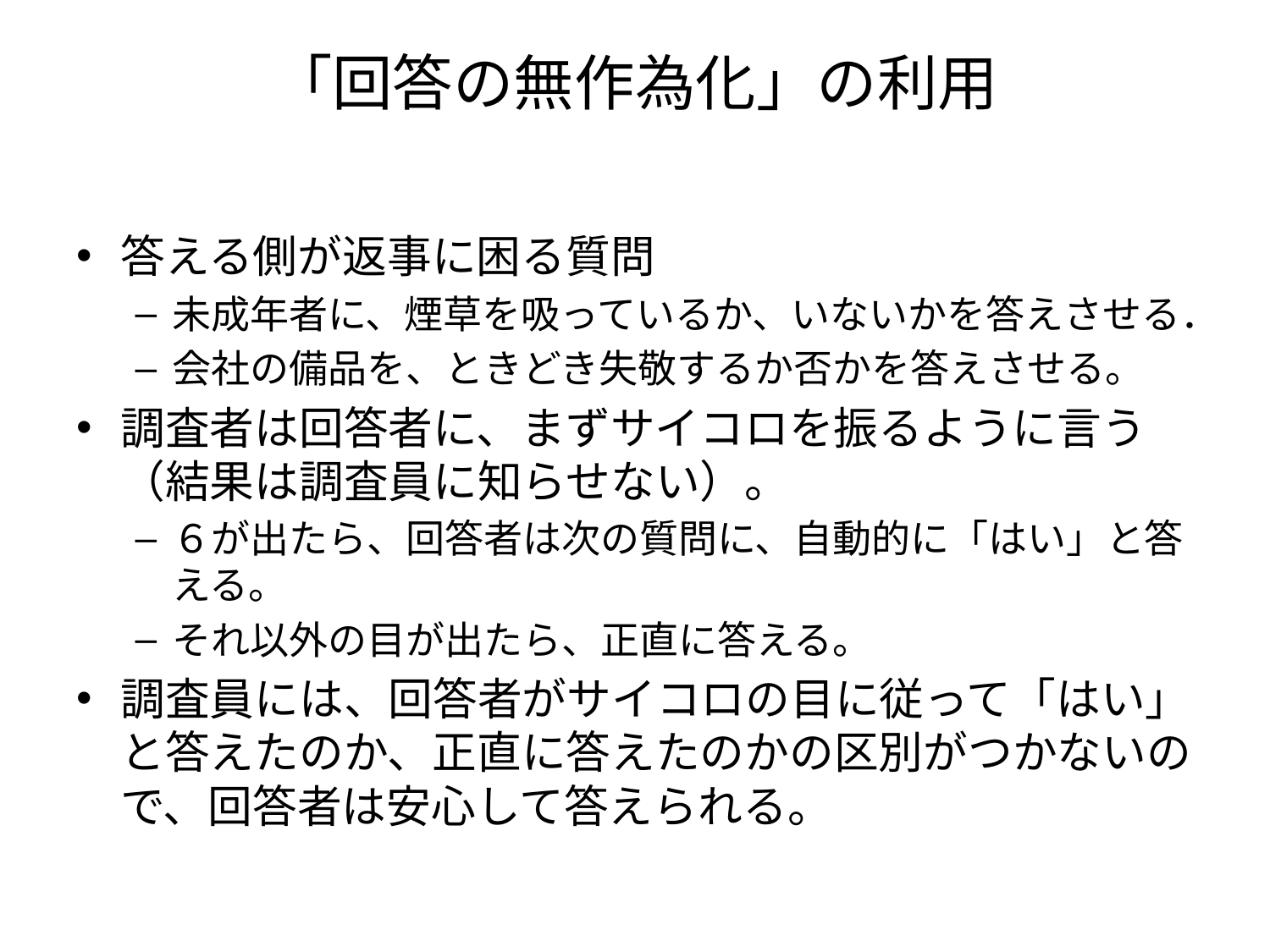

# 「回答の無作為化」の利用
答える側が返事に困る質問
未成年者に、煙草を吸っているか、いないかを答えさせる．
会社の備品を、ときどき失敬するか否かを答えさせる。
調査者は回答者に、まずサイコロを振るように言う（結果は調査員に知らせない）。
６が出たら、回答者は次の質問に、自動的に「はい」と答える。
それ以外の目が出たら、正直に答える。
調査員には、回答者がサイコロの目に従って「はい」と答えたのか、正直に答えたのかの区別がつかないので、回答者は安心して答えられる。